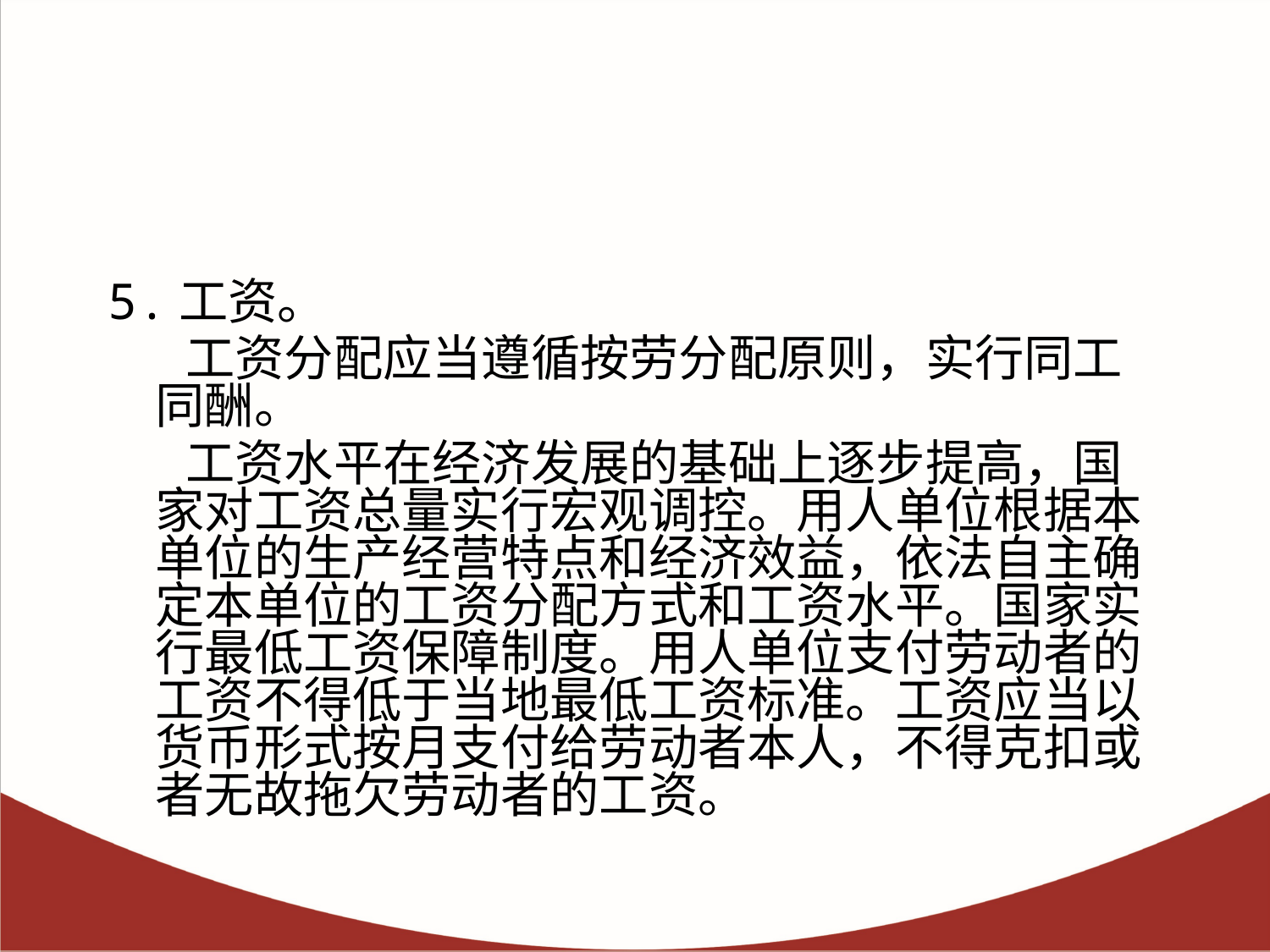

#
5.工资。
      工资分配应当遵循按劳分配原则，实行同工同酬。
      工资水平在经济发展的基础上逐步提高，国家对工资总量实行宏观调控。用人单位根据本单位的生产经营特点和经济效益，依法自主确定本单位的工资分配方式和工资水平。国家实行最低工资保障制度。用人单位支付劳动者的工资不得低于当地最低工资标准。工资应当以货币形式按月支付给劳动者本人，不得克扣或者无故拖欠劳动者的工资。